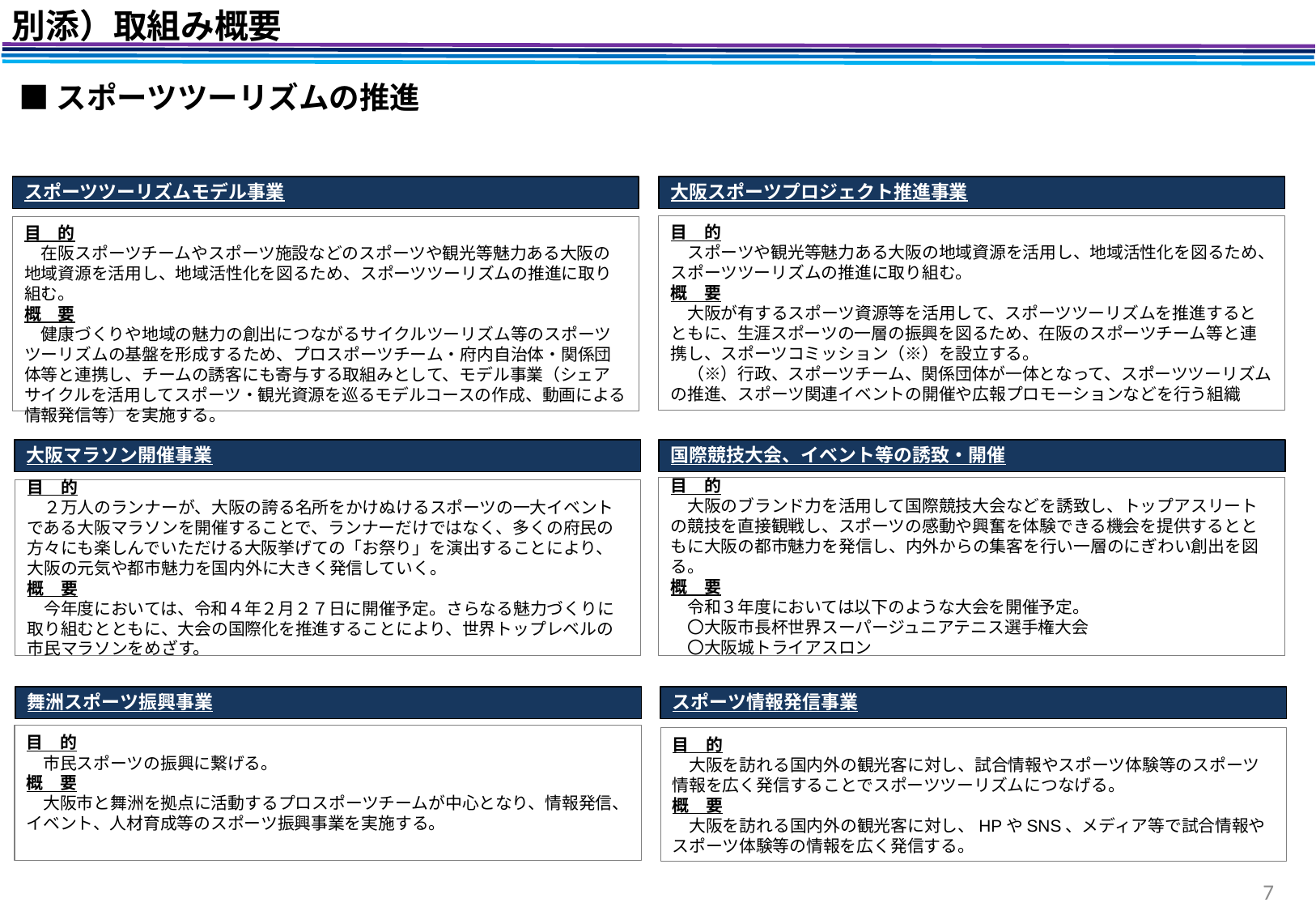

別添）取組み概要
■スポーツツーリズムの推進
スポーツツーリズムモデル事業
大阪スポーツプロジェクト推進事業
目　的
　スポーツや観光等魅力ある大阪の地域資源を活用し、地域活性化を図るため、スポーツツーリズムの推進に取り組む。
概　要
　大阪が有するスポーツ資源等を活用して、スポーツツーリズムを推進するとともに、生涯スポーツの一層の振興を図るため、在阪のスポーツチーム等と連携し、スポーツコミッション（※）を設立する。
　（※）行政、スポーツチーム、関係団体が一体となって、スポーツツーリズムの推進、スポーツ関連イベントの開催や広報プロモーションなどを行う組織
目　的
　在阪スポーツチームやスポーツ施設などのスポーツや観光等魅力ある大阪の地域資源を活用し、地域活性化を図るため、スポーツツーリズムの推進に取り組む。
概　要
　健康づくりや地域の魅力の創出につながるサイクルツーリズム等のスポーツツーリズムの基盤を形成するため、プロスポーツチーム・府内自治体・関係団体等と連携し、チームの誘客にも寄与する取組みとして、モデル事業（シェアサイクルを活用してスポーツ・観光資源を巡るモデルコースの作成、動画による情報発信等）を実施する。
大阪マラソン開催事業
目　的
　２万人のランナーが、大阪の誇る名所をかけぬけるスポーツの一大イベントである大阪マラソンを開催することで、ランナーだけではなく、多くの府民の方々にも楽しんでいただける大阪挙げての「お祭り」を演出することにより、大阪の元気や都市魅力を国内外に大きく発信していく。
概　要
　今年度においては、令和４年２月２７日に開催予定。さらなる魅力づくりに取り組むとともに、大会の国際化を推進することにより、世界トップレベルの市民マラソンをめざす。
国際競技大会、イベント等の誘致・開催
目　的
　大阪のブランド力を活用して国際競技大会などを誘致し、トップアスリートの競技を直接観戦し、スポーツの感動や興奮を体験できる機会を提供するとともに大阪の都市魅力を発信し、内外からの集客を行い一層のにぎわい創出を図る。
概　要
　令和３年度においては以下のような大会を開催予定。
　〇大阪市長杯世界スーパージュニアテニス選手権大会
　〇大阪城トライアスロン
舞洲スポーツ振興事業
目　的
　市民スポーツの振興に繋げる。
概　要
　大阪市と舞洲を拠点に活動するプロスポーツチームが中心となり、情報発信、イベント、人材育成等のスポーツ振興事業を実施する。

スポーツ情報発信事業
目　的
　大阪を訪れる国内外の観光客に対し、試合情報やスポーツ体験等のスポーツ情報を広く発信することでスポーツツーリズムにつなげる。
概　要
　大阪を訪れる国内外の観光客に対し、HPやSNS、メディア等で試合情報やスポーツ体験等の情報を広く発信する。
7
7